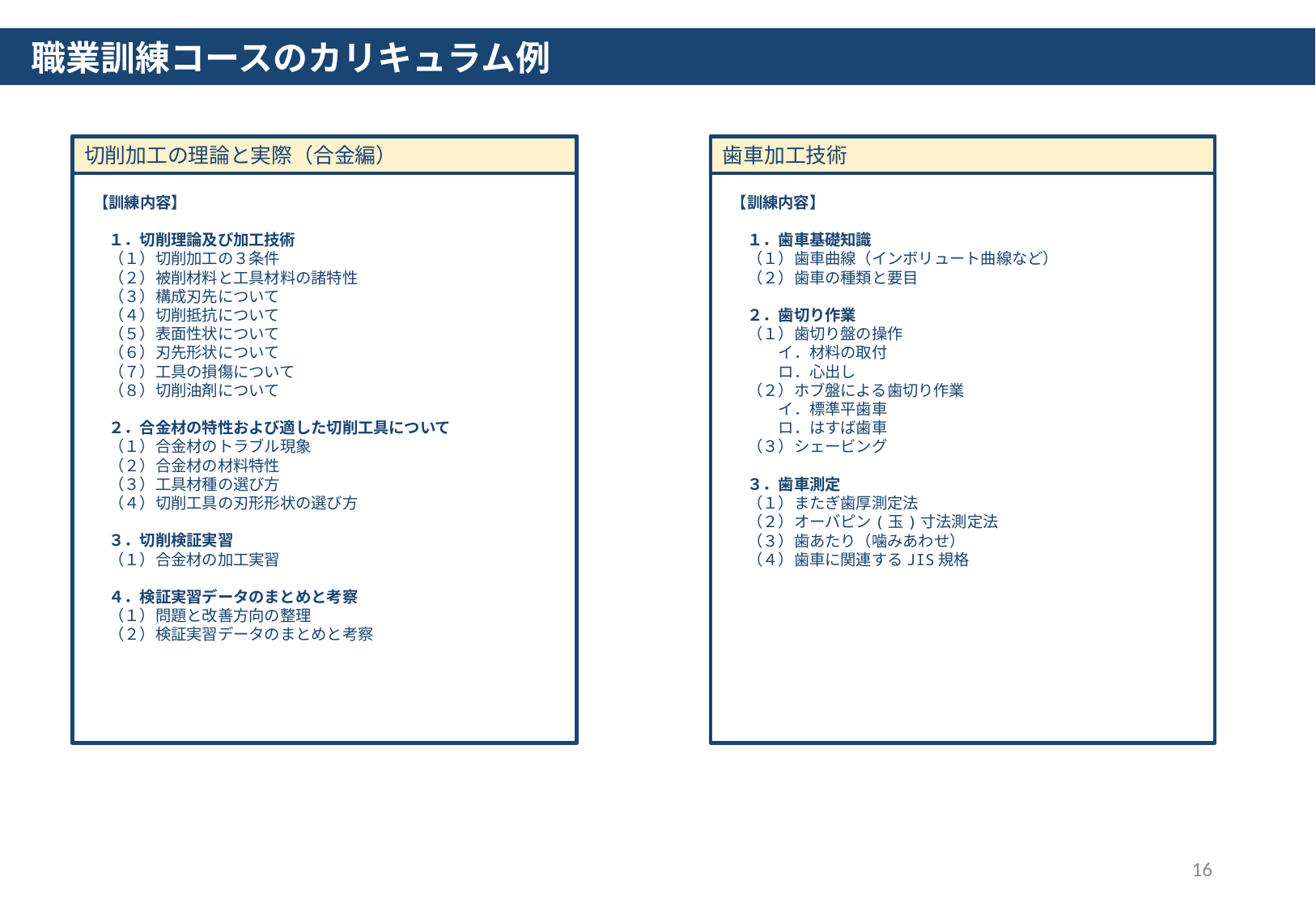

職業訓練コースのカリキュラム例

切削加工の理論と実際（合金編）
【訓練内容】

　１．切削理論及び加工技術
　（１）切削加工の３条件
　（２）被削材料と工具材料の諸特性
　（３）構成刃先について
　（４）切削抵抗について
　（５）表面性状について
　（６）刃先形状について
　（７）工具の損傷について
　（８）切削油剤について

　２．合金材の特性および適した切削工具について
　（１）合金材のトラブル現象
　（２）合金材の材料特性
　（３）工具材種の選び方
　（４）切削工具の刃形形状の選び方

　３．切削検証実習
　（１）合金材の加工実習

　４．検証実習データのまとめと考察
　（１）問題と改善方向の整理
　（２）検証実習データのまとめと考察

歯車加工技術
【訓練内容】

　１．歯車基礎知識
　（１）歯車曲線（インボリュート曲線など）
　（２）歯車の種類と要目

　２．歯切り作業
　（１）歯切り盤の操作
　　　イ．材料の取付
　　　ロ．心出し
　（２）ホブ盤による歯切り作業
　　　イ．標準平歯車
　　　ロ．はすば歯車
　（３）シェービング

　３．歯車測定
　（１）またぎ歯厚測定法
　（２）オーバピン(玉)寸法測定法
　（３）歯あたり（噛みあわせ）
　（４）歯車に関連するJIS規格

16